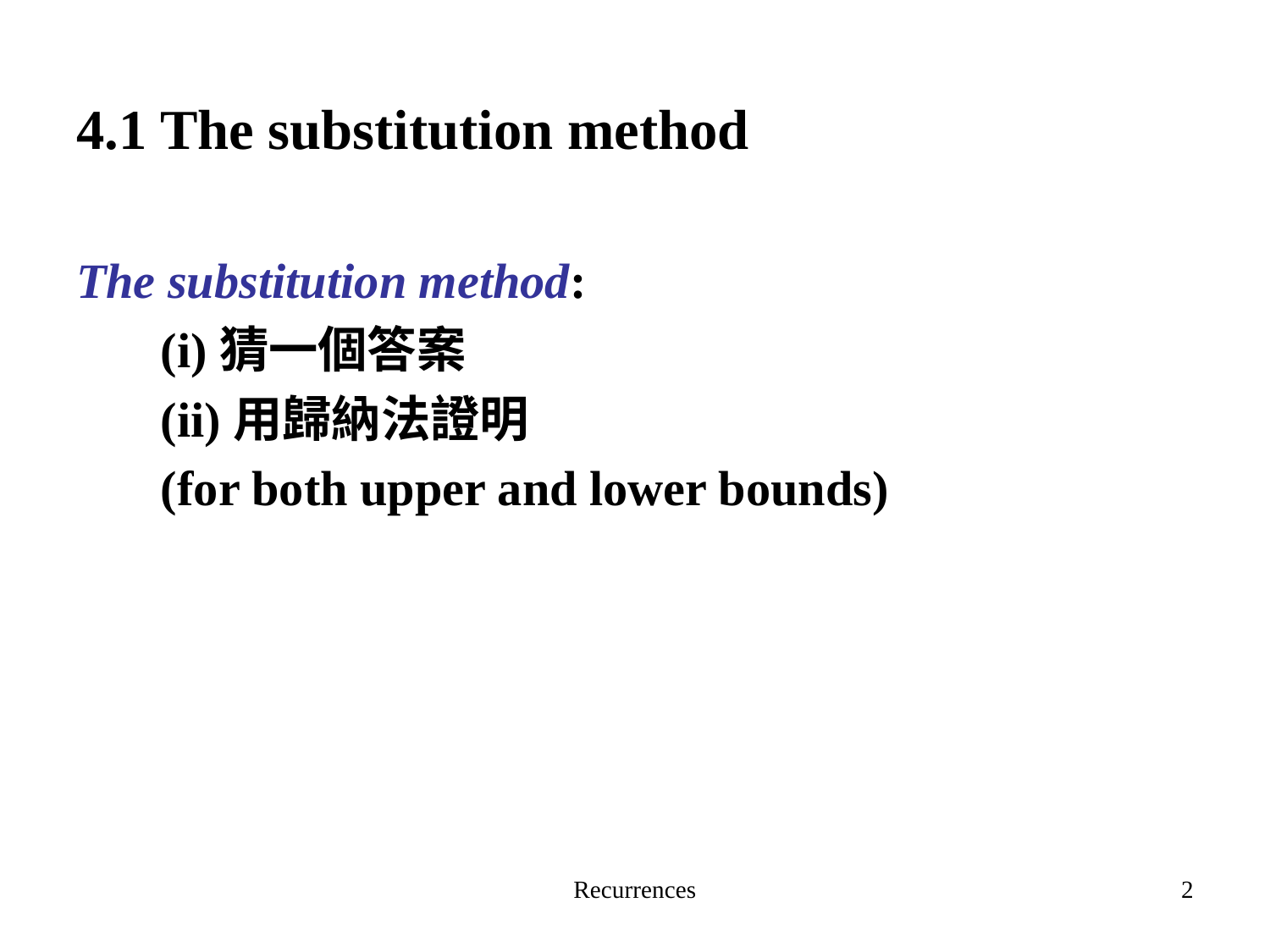

4.1 The substitution method

The substitution method:
	(i)猜一個答案
	(ii)用歸納法證明
	(for both upper and lower bounds)

Recurrences
2